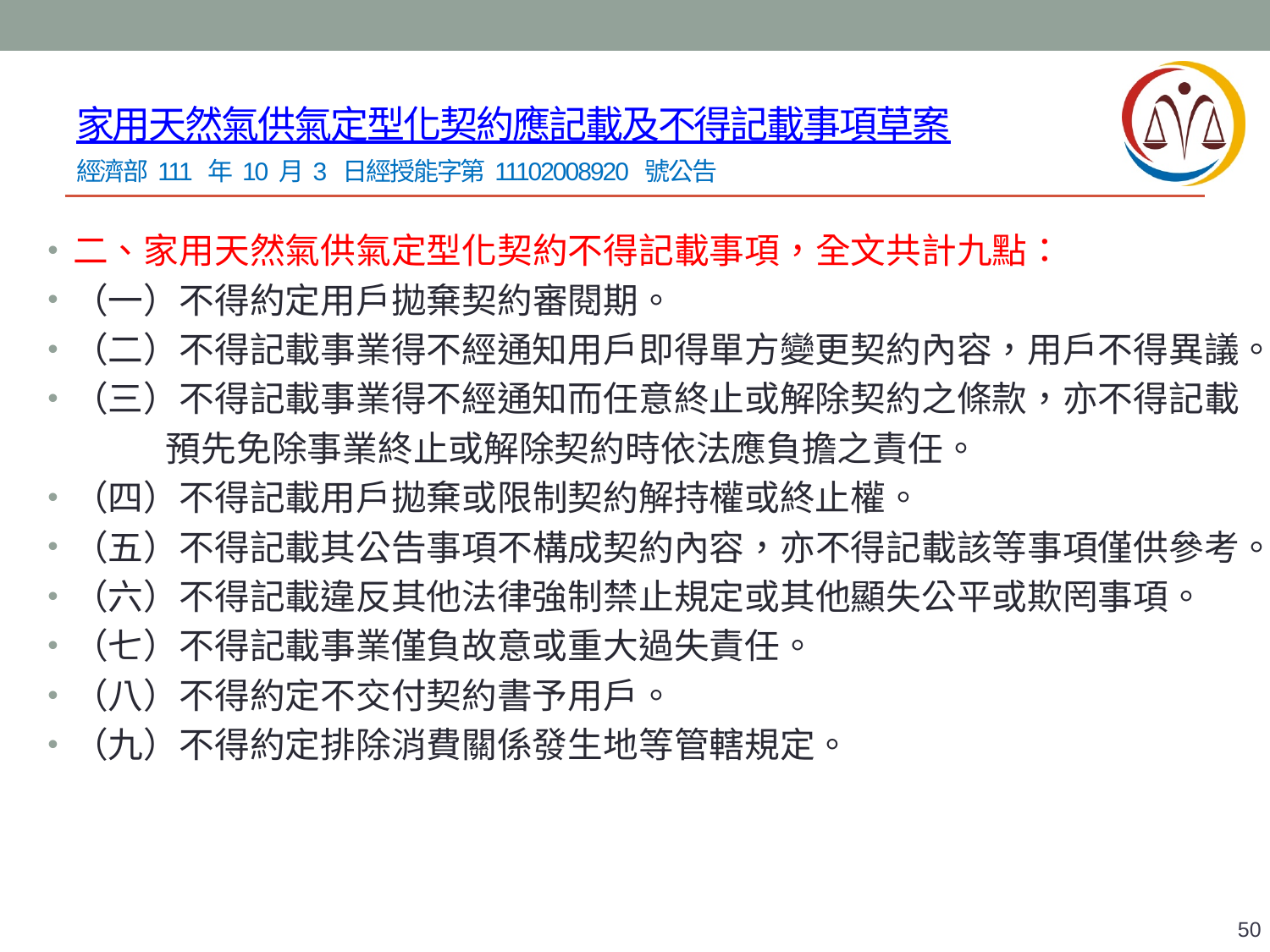

# 家用天然氣供氣定型化契約應記載及不得記載事項草案 經濟部 111  年 10 月 3  日經授能字第 11102008920  號公告
二、家用天然氣供氣定型化契約不得記載事項，全文共計九點：
（一）不得約定用戶拋棄契約審閱期。
（二）不得記載事業得不經通知用戶即得單方變更契約內容，用戶不得異議。
（三）不得記載事業得不經通知而任意終止或解除契約之條款，亦不得記載
              預先免除事業終止或解除契約時依法應負擔之責任。
（四）不得記載用戶拋棄或限制契約解持權或終止權。
（五）不得記載其公告事項不構成契約內容，亦不得記載該等事項僅供參考。
（六）不得記載違反其他法律強制禁止規定或其他顯失公平或欺罔事項。
（七）不得記載事業僅負故意或重大過失責任。
（八）不得約定不交付契約書予用戶。
（九）不得約定排除消費關係發生地等管轄規定。
50